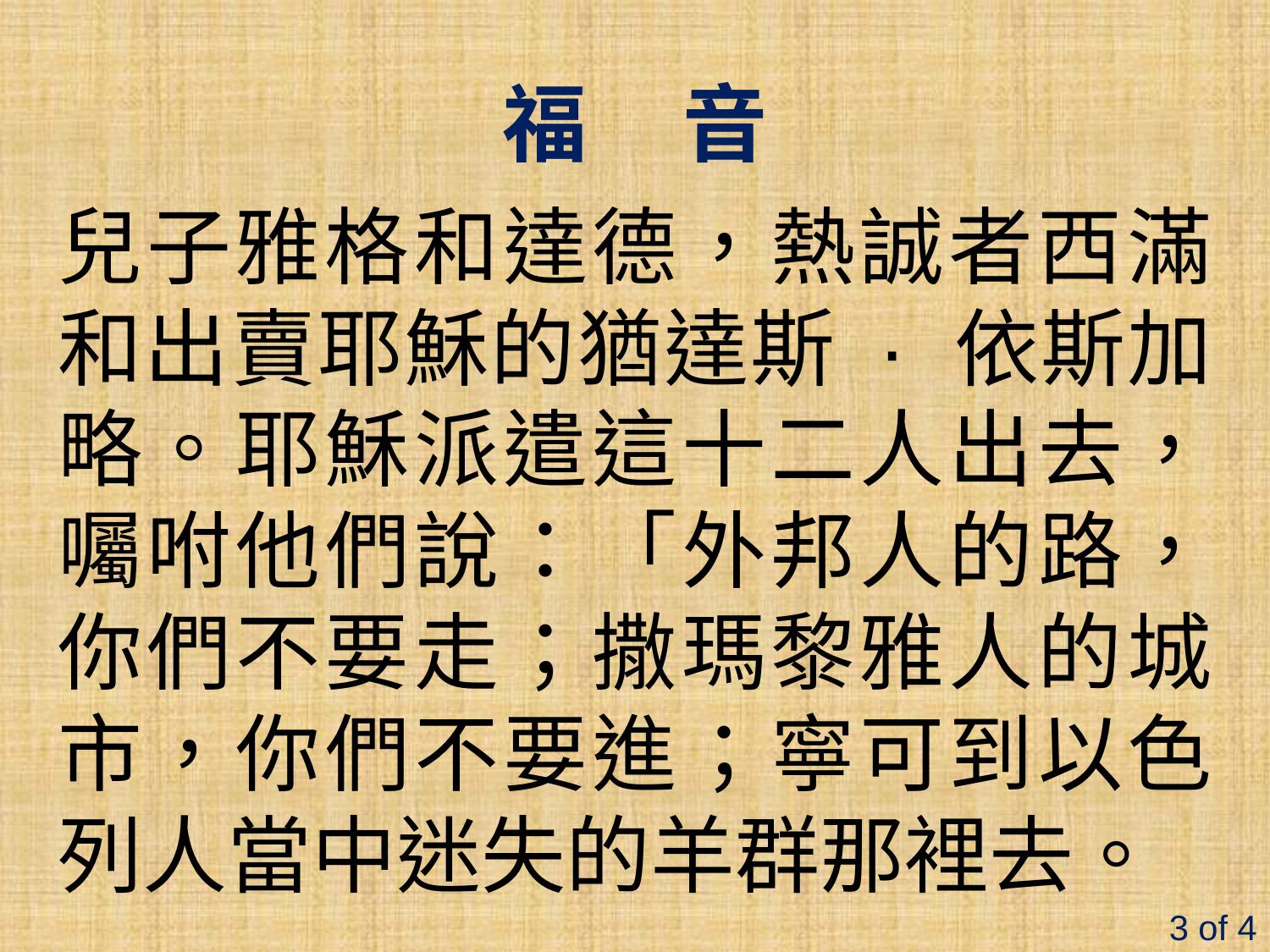

福     音

兒子雅格和達德，熱誠者西滿和出賣耶穌的猶達斯 · 依斯加略。耶穌派遣這十二人出去，囑咐他們說：「外邦人的路，你們不要走；撒瑪黎雅人的城市，你們不要進；寧可到以色列人當中迷失的羊群那裡去。
3 of 4